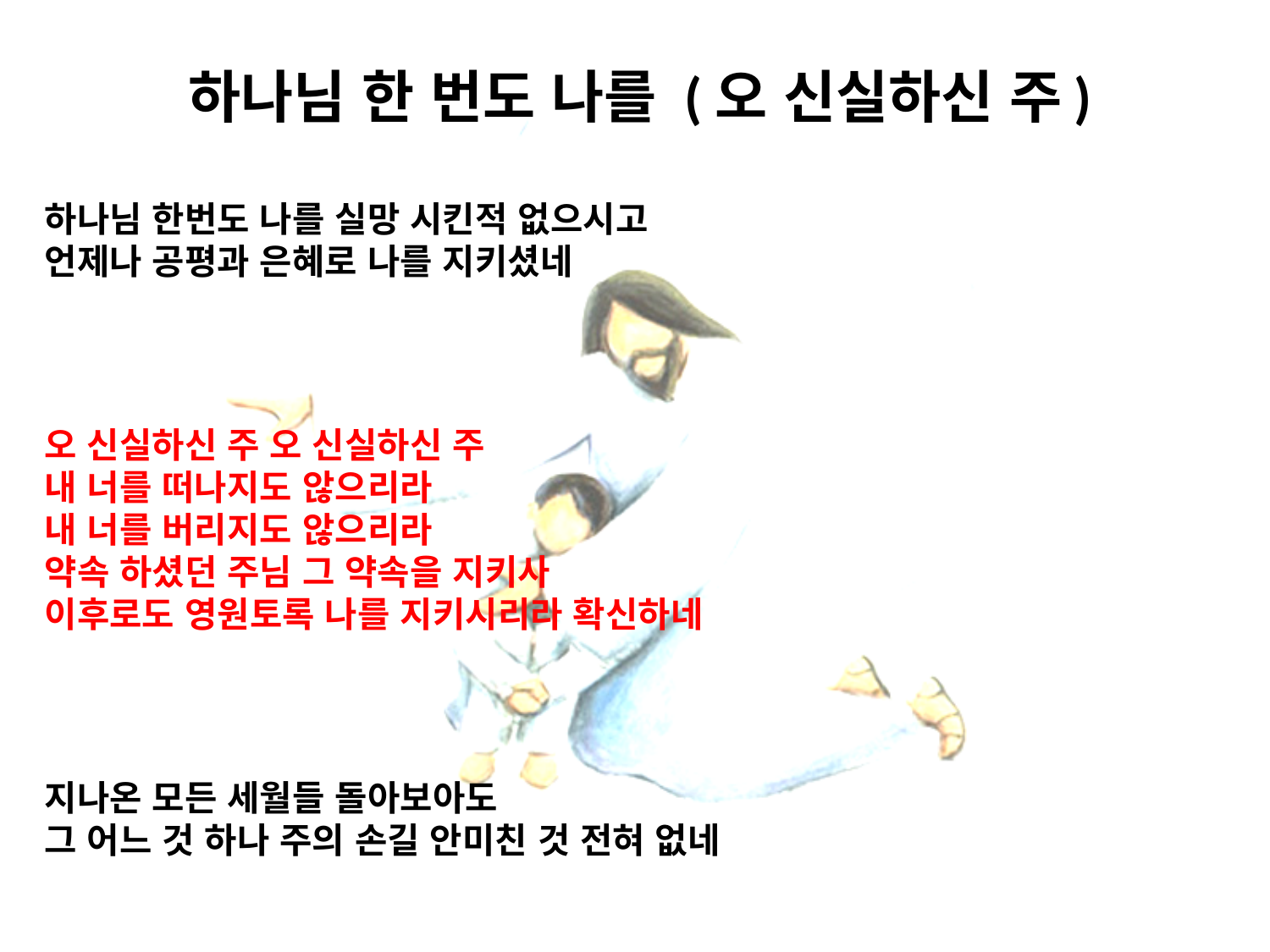

# 하나님 한 번도 나를 (오 신실하신 주)
하나님 한번도 나를 실망 시킨적 없으시고
언제나 공평과 은혜로 나를 지키셨네

오 신실하신 주 오 신실하신 주
내 너를 떠나지도 않으리라
내 너를 버리지도 않으리라
약속 하셨던 주님 그 약속을 지키사
이후로도 영원토록 나를 지키시리라 확신하네

지나온 모든 세월들 돌아보아도
그 어느 것 하나 주의 손길 안미친 것 전혀 없네